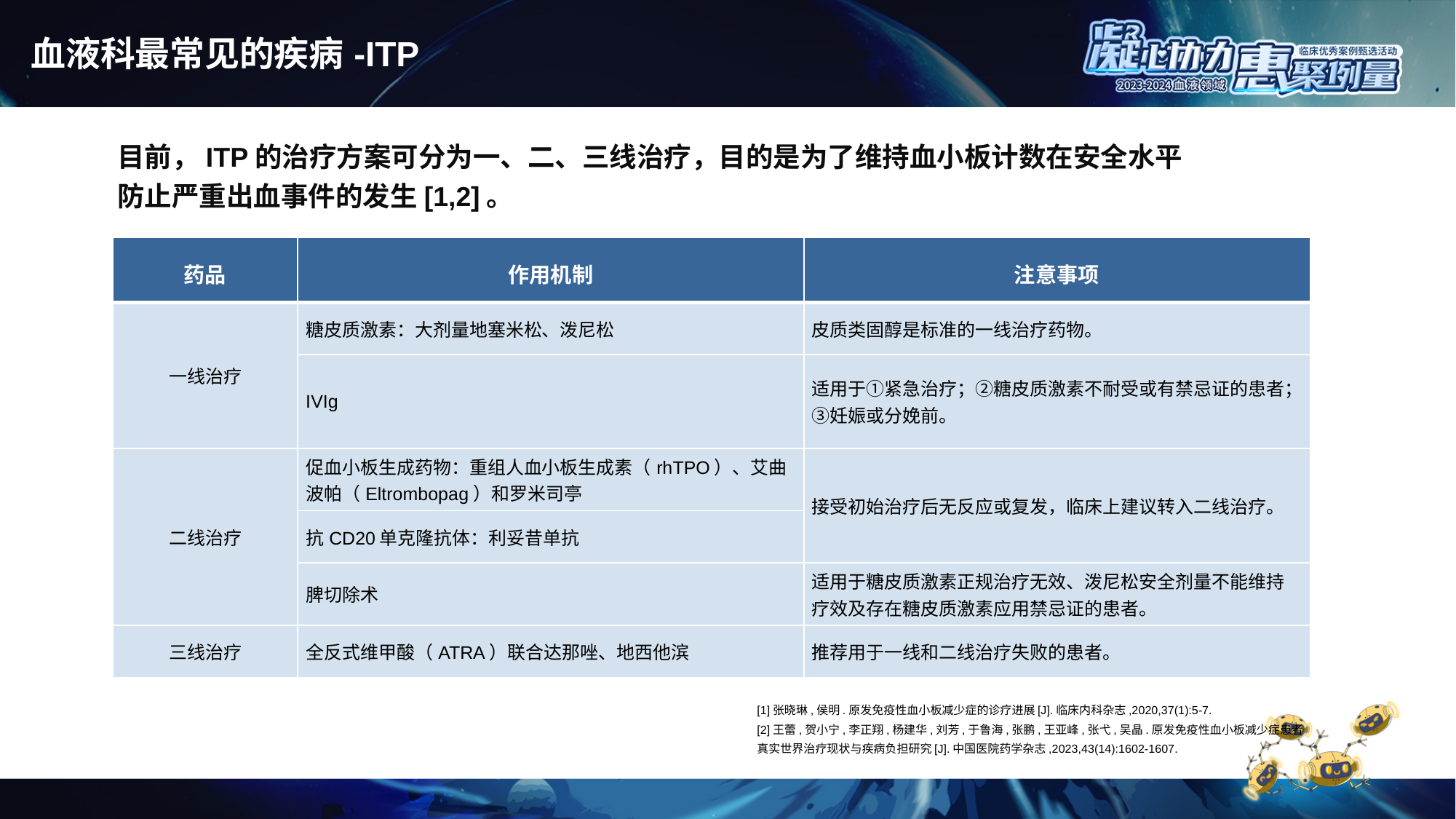

# 血液科最常见的疾病-ITP
目前，ITP的治疗方案可分为一、二、三线治疗，目的是为了维持血小板计数在安全水平
防止严重出血事件的发生[1,2]。
| 药品 | 作用机制 | 注意事项 |
| --- | --- | --- |
| 一线治疗 | 糖皮质激素：大剂量地塞米松、泼尼松 | 皮质类固醇是标准的一线治疗药物。 |
|  | IVIg | 适用于①紧急治疗；②糖皮质激素不耐受或有禁忌证的患者；③妊娠或分娩前。 |
| 二线治疗 | 促血小板生成药物：重组人血小板生成素（rhTPO）、艾曲波帕（Eltrombopag）和罗米司亭 | 接受初始治疗后无反应或复发，临床上建议转入二线治疗。 |
|  | 抗CD20单克隆抗体：利妥昔单抗 |  |
|  | 脾切除术 | 适用于糖皮质激素正规治疗无效、泼尼松安全剂量不能维持疗效及存在糖皮质激素应用禁忌证的患者。 |
| 三线治疗 | 全反式维甲酸（ATRA）联合达那唑、地西他滨 | 推荐用于一线和二线治疗失败的患者。 |
[1]张晓琳,侯明.原发免疫性血小板减少症的诊疗进展[J].临床内科杂志,2020,37(1):5-7.
[2]王蕾,贺小宁,李正翔,杨建华,刘芳,于鲁海,张鹏,王亚峰,张弋,吴晶.原发免疫性血小板减少症患者真实世界治疗现状与疾病负担研究[J].中国医院药学杂志,2023,43(14):1602-1607.